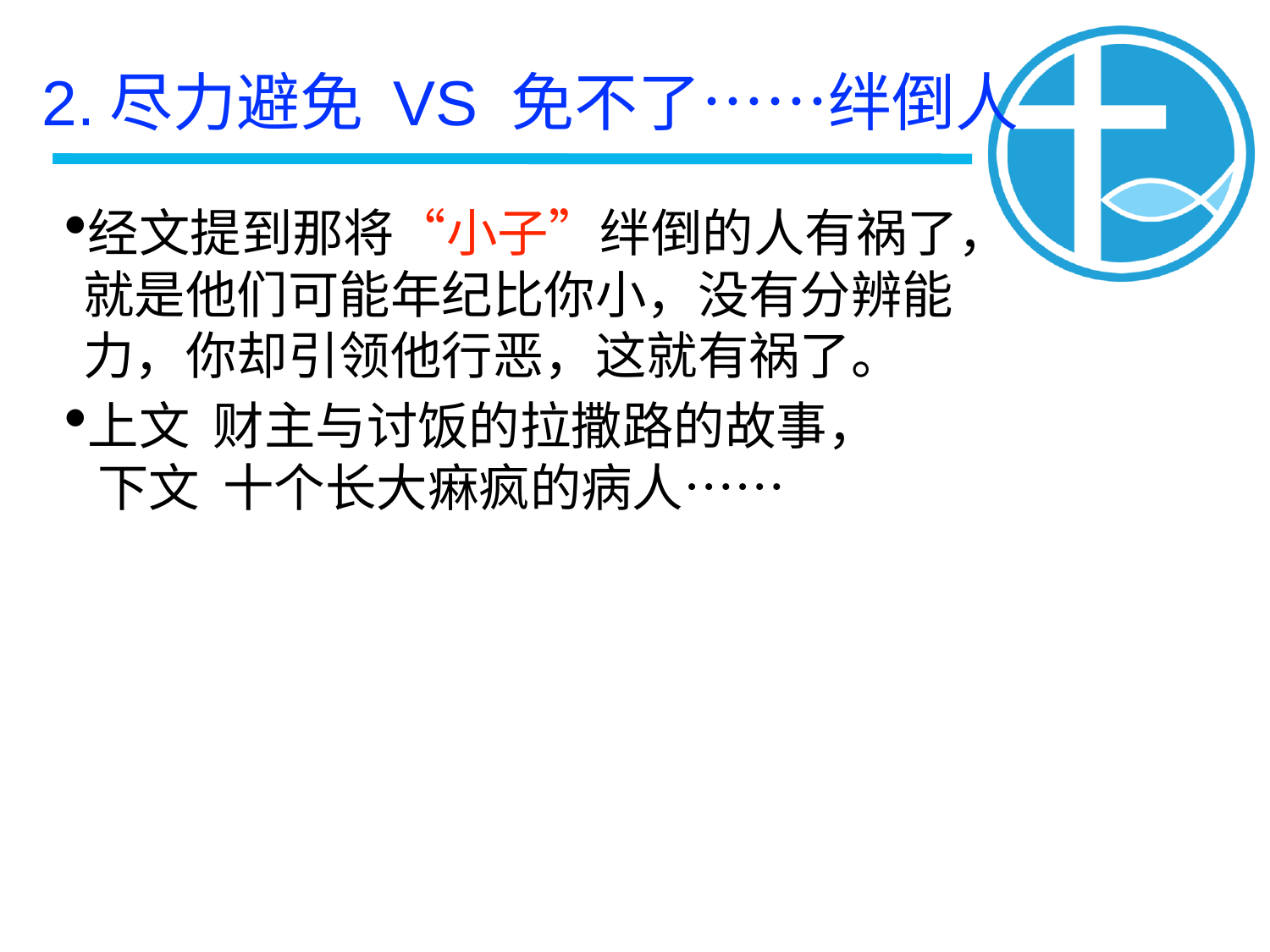

2.尽力避免 VS 免不了……绊倒人
经文提到那将“小子”绊倒的人有祸了，就是他们可能年纪比你小，没有分辨能力，你却引领他行恶，这就有祸了。
上文  财主与讨饭的拉撒路的故事，
 下文  十个长大痳疯的病人……